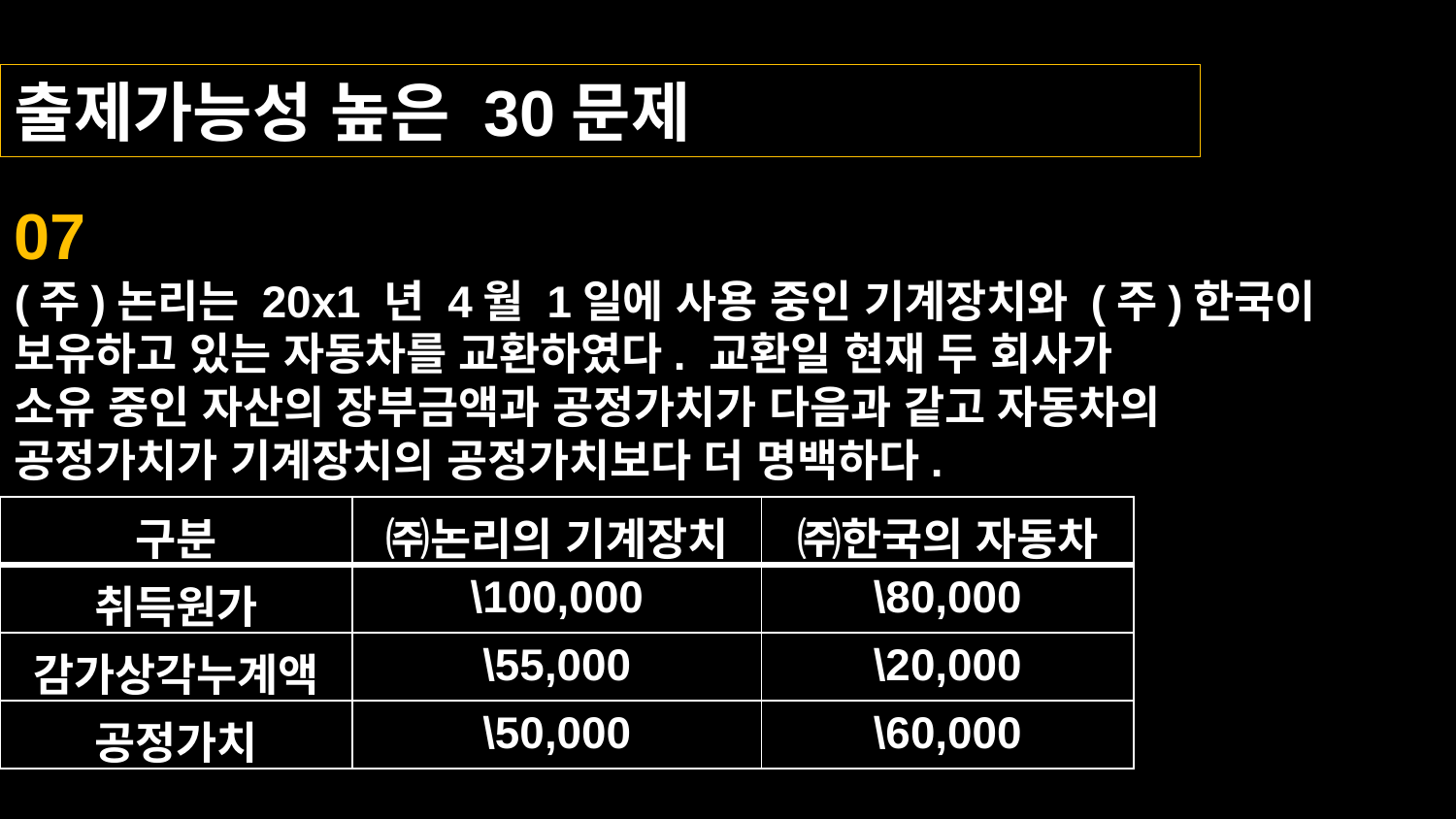

출제가능성 높은 30문제
07
(주)논리는 20x1 년 4월 1일에 사용 중인 기계장치와 (주)한국이
보유하고 있는 자동차를 교환하였다. 교환일 현재 두 회사가
소유 중인 자산의 장부금액과 공정가치가 다음과 같고 자동차의
공정가치가 기계장치의 공정가치보다 더 명백하다.

| 구분 | ㈜논리의 기계장치 | ㈜한국의 자동차 |
| --- | --- | --- |
| 취득원가 | \100,000 | \80,000 |
| 감가상각누계액 | \55,000 | \20,000 |
| 공정가치 | \50,000 | \60,000 |